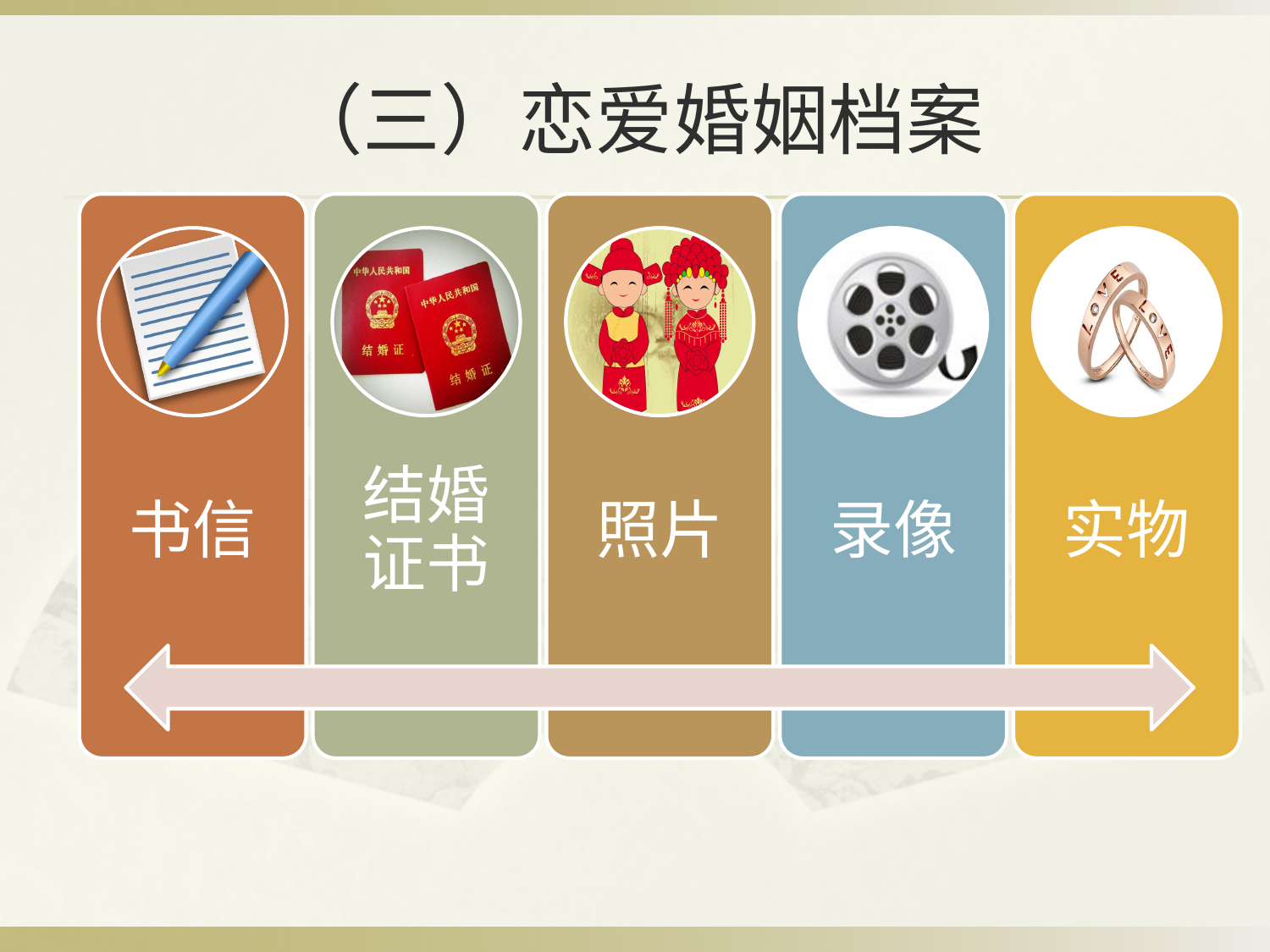

# （三）恋爱婚姻档案
书信
结婚证书
照片
录像
实物

64